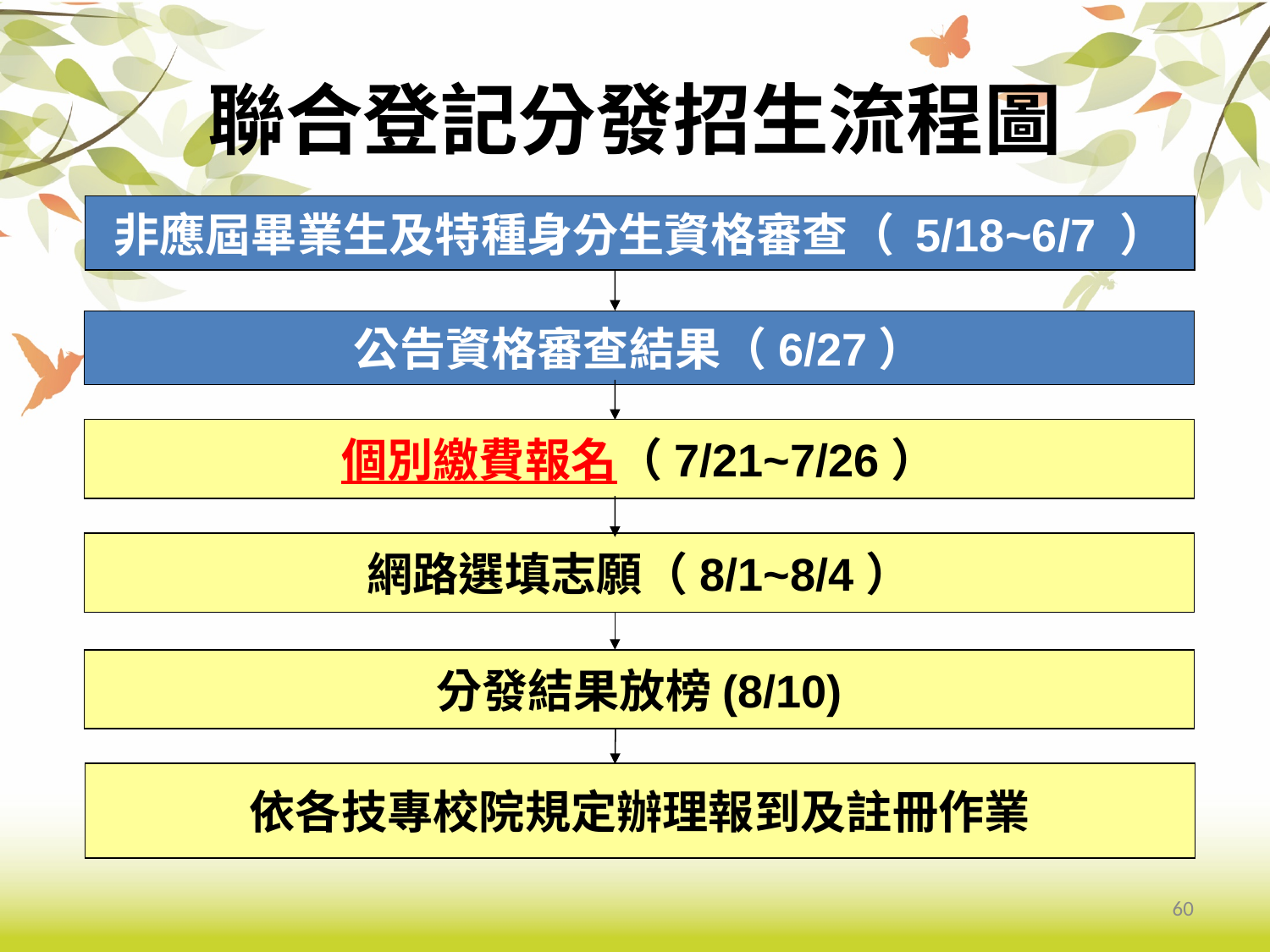

# 聯合登記分發招生流程圖
非應屆畢業生及特種身分生資格審查（ 5/18~6/7 ）

公告資格審查結果（6/27）

個別繳費報名（7/21~7/26）

網路選填志願（8/1~8/4）

分發結果放榜(8/10)

依各技專校院規定辦理報到及註冊作業
60